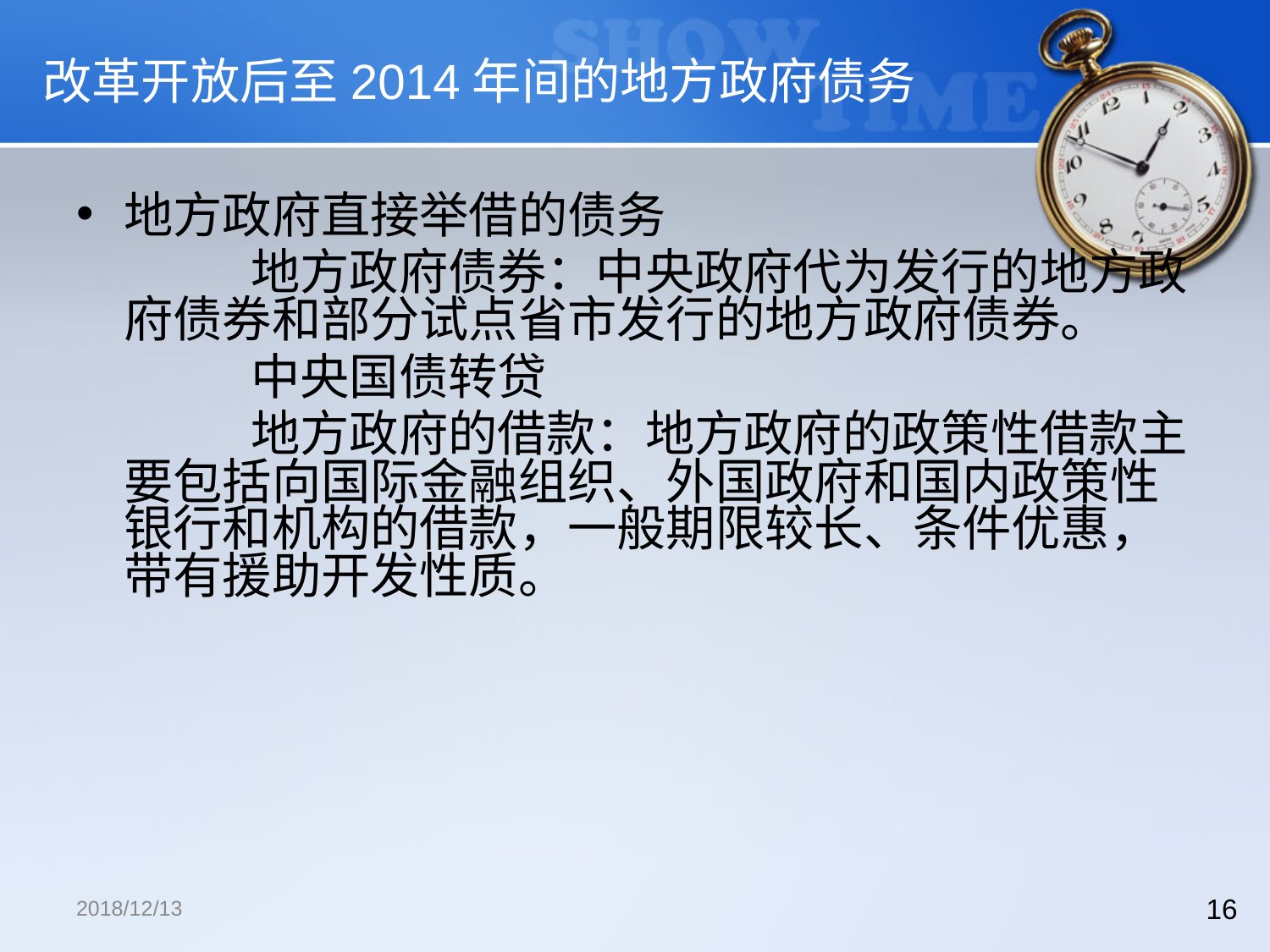

# 改革开放后至2014年间的地方政府债务
地方政府直接举借的债务
		地方政府债券：中央政府代为发行的地方政府债券和部分试点省市发行的地方政府债券。
		中央国债转贷
		地方政府的借款：地方政府的政策性借款主要包括向国际金融组织、外国政府和国内政策性银行和机构的借款，一般期限较长、条件优惠，带有援助开发性质。
2018/12/13
16